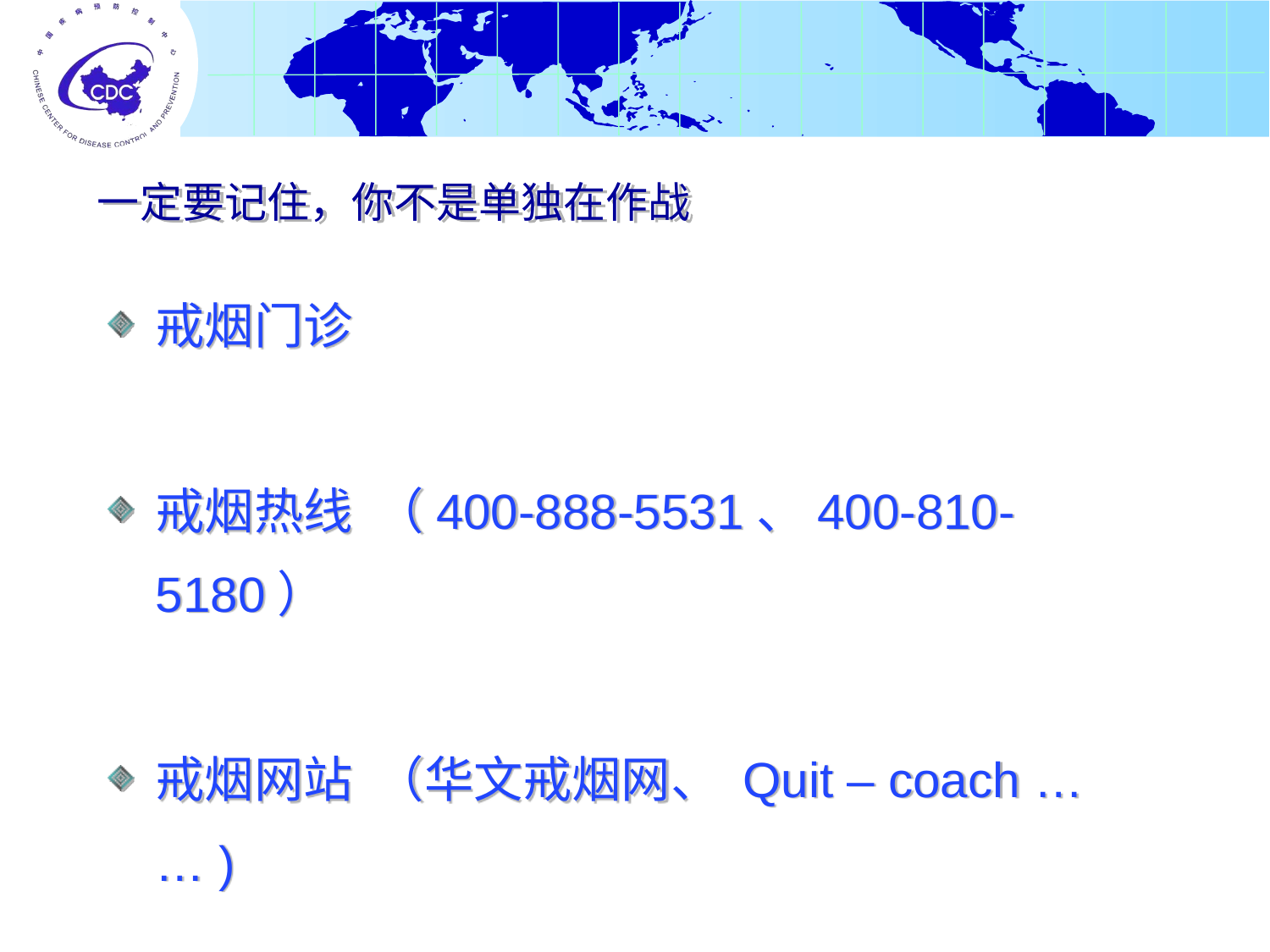

# 一定要记住，你不是单独在作战
戒烟门诊

戒烟热线  （400-888-5531、400-810-5180）

戒烟网站  （华文戒烟网、 Quit – coach … … )